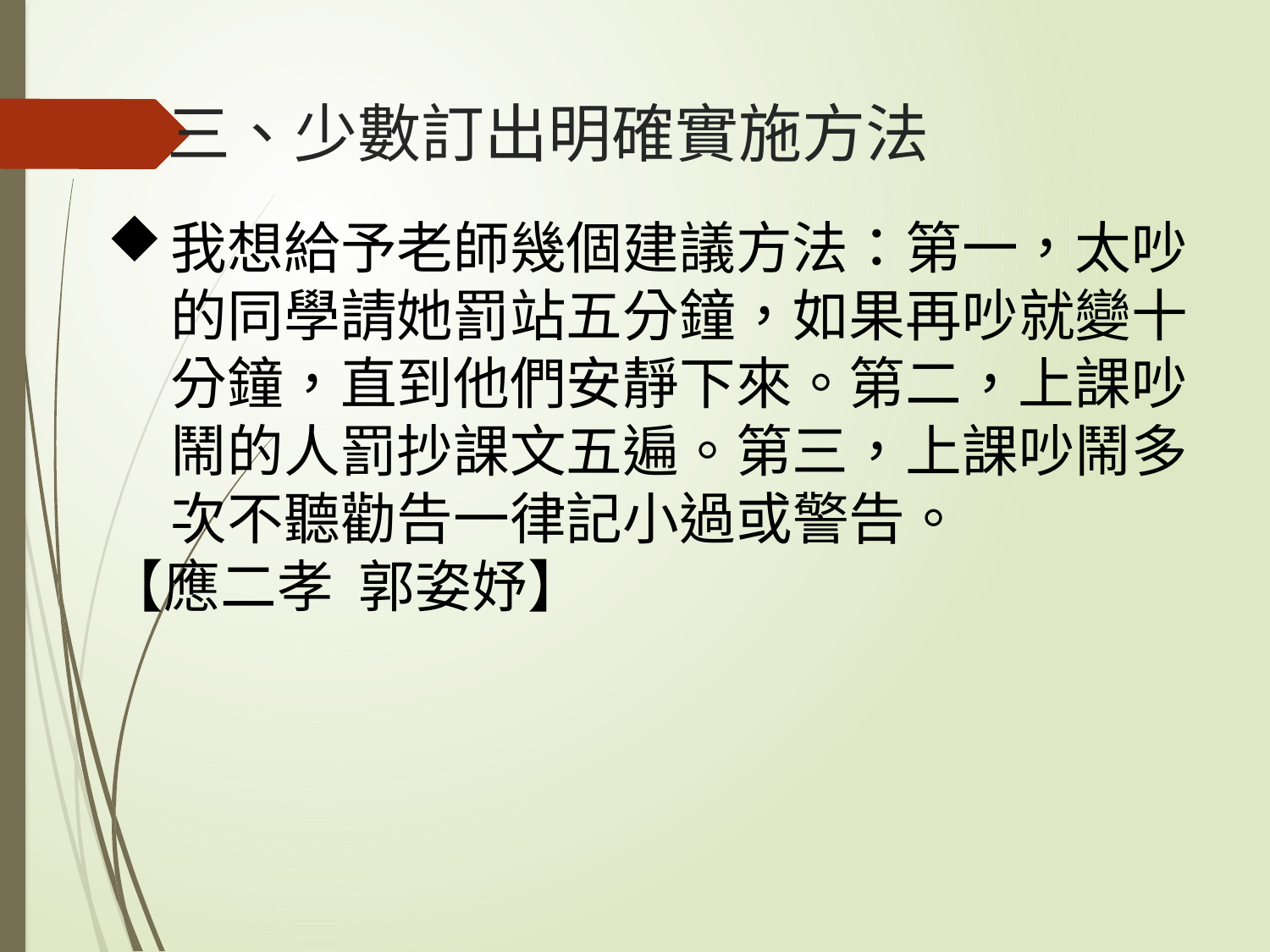

# 三、少數訂出明確實施方法
我想給予老師幾個建議方法：第一，太吵的同學請她罰站五分鐘，如果再吵就變十分鐘，直到他們安靜下來。第二，上課吵鬧的人罰抄課文五遍。第三，上課吵鬧多次不聽勸告一律記小過或警告。
【應二孝  郭姿妤】